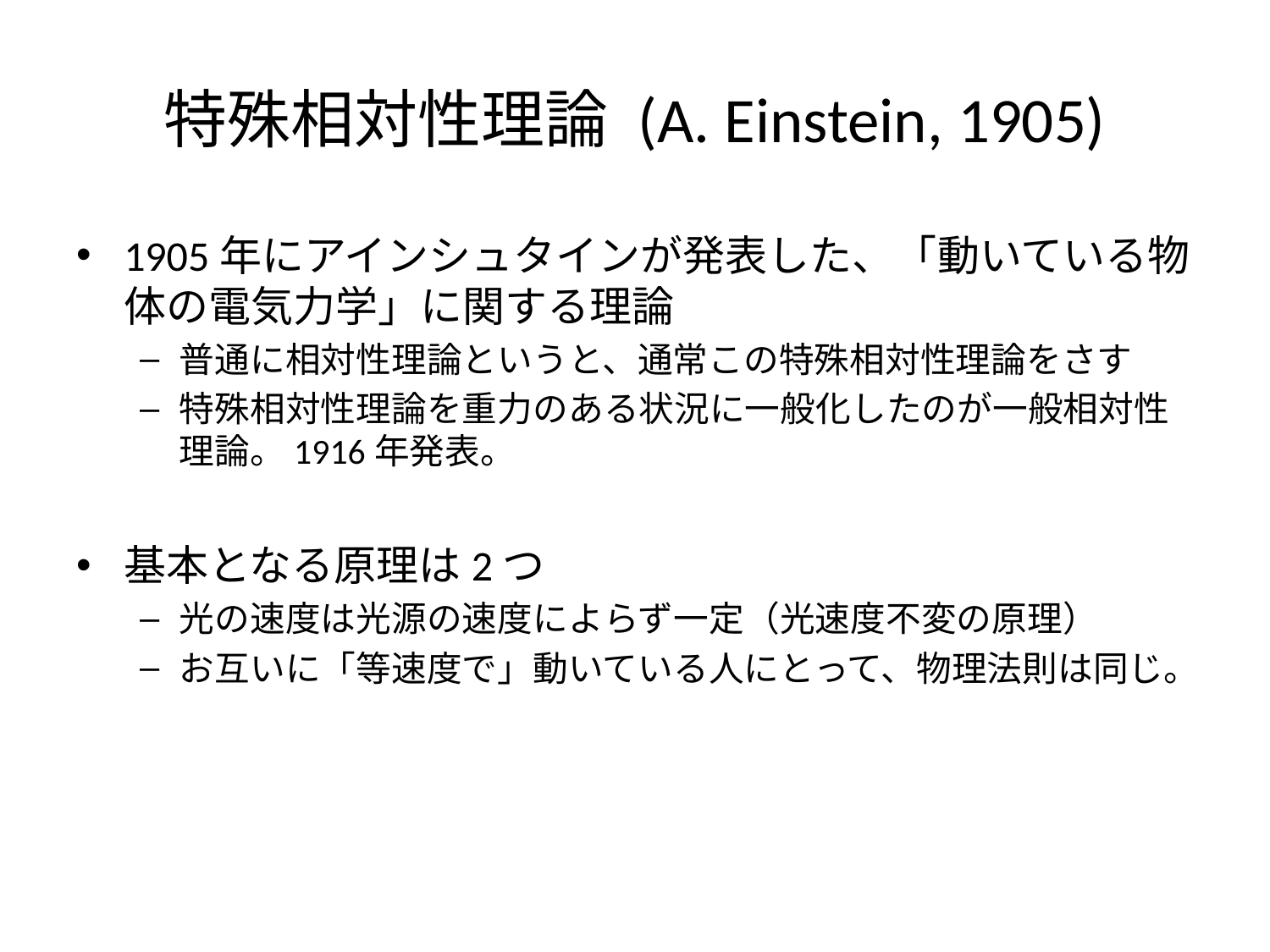

# 特殊相対性理論 (A. Einstein, 1905)
1905年にアインシュタインが発表した、「動いている物体の電気力学」に関する理論
普通に相対性理論というと、通常この特殊相対性理論をさす
特殊相対性理論を重力のある状況に一般化したのが一般相対性理論。1916年発表。

基本となる原理は2つ
光の速度は光源の速度によらず一定（光速度不変の原理）
お互いに「等速度で」動いている人にとって、物理法則は同じ。